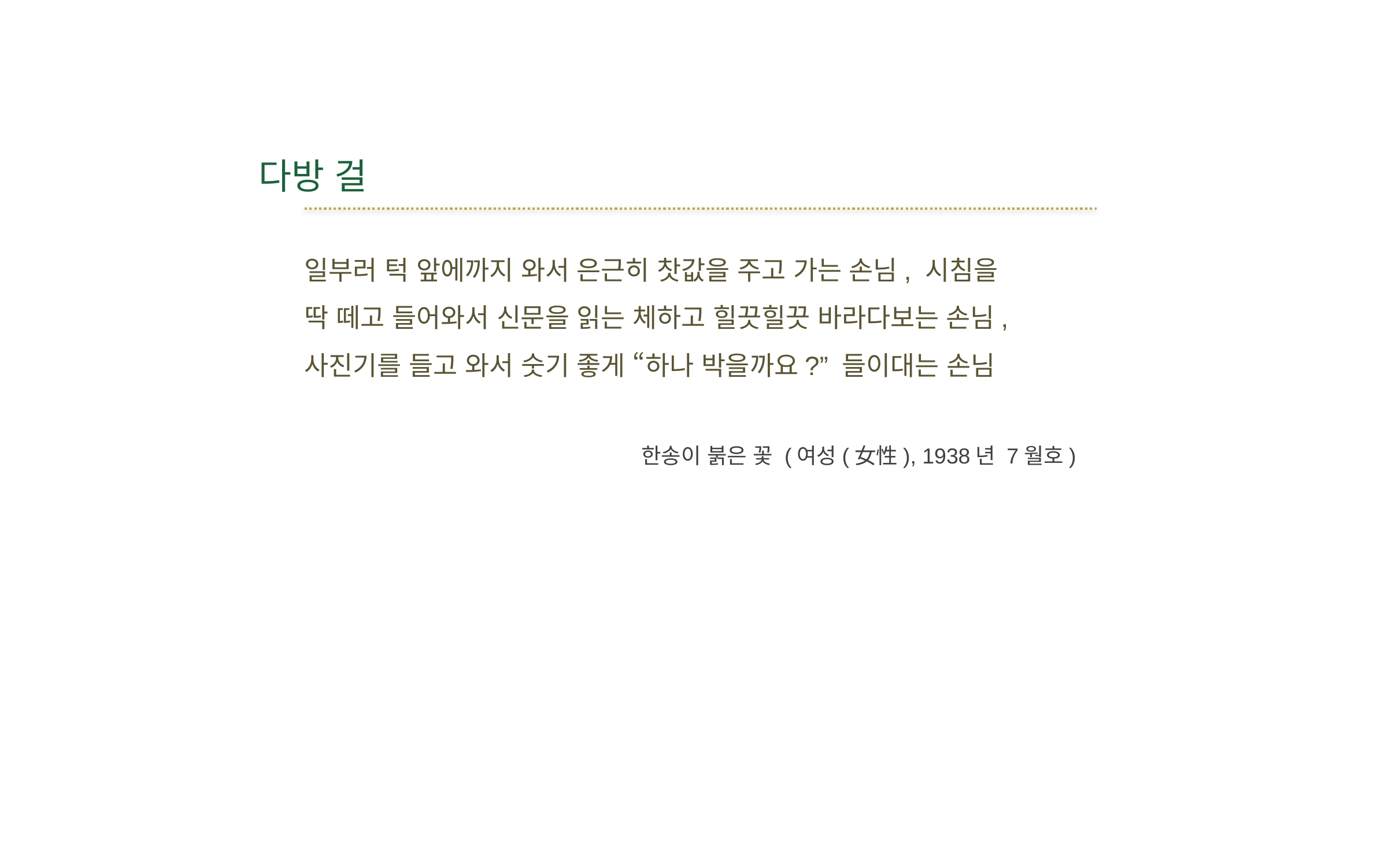

# 다방 걸
일부러 턱 앞에까지 와서 은근히 찻값을 주고 가는 손님, 시침을
딱 떼고 들어와서 신문을 읽는 체하고 힐끗힐끗 바라다보는 손님,
사진기를 들고 와서 숫기 좋게 “하나 박을까요?” 들이대는 손님

한송이 붉은 꽃 (여성(女性), 1938년 7월호)